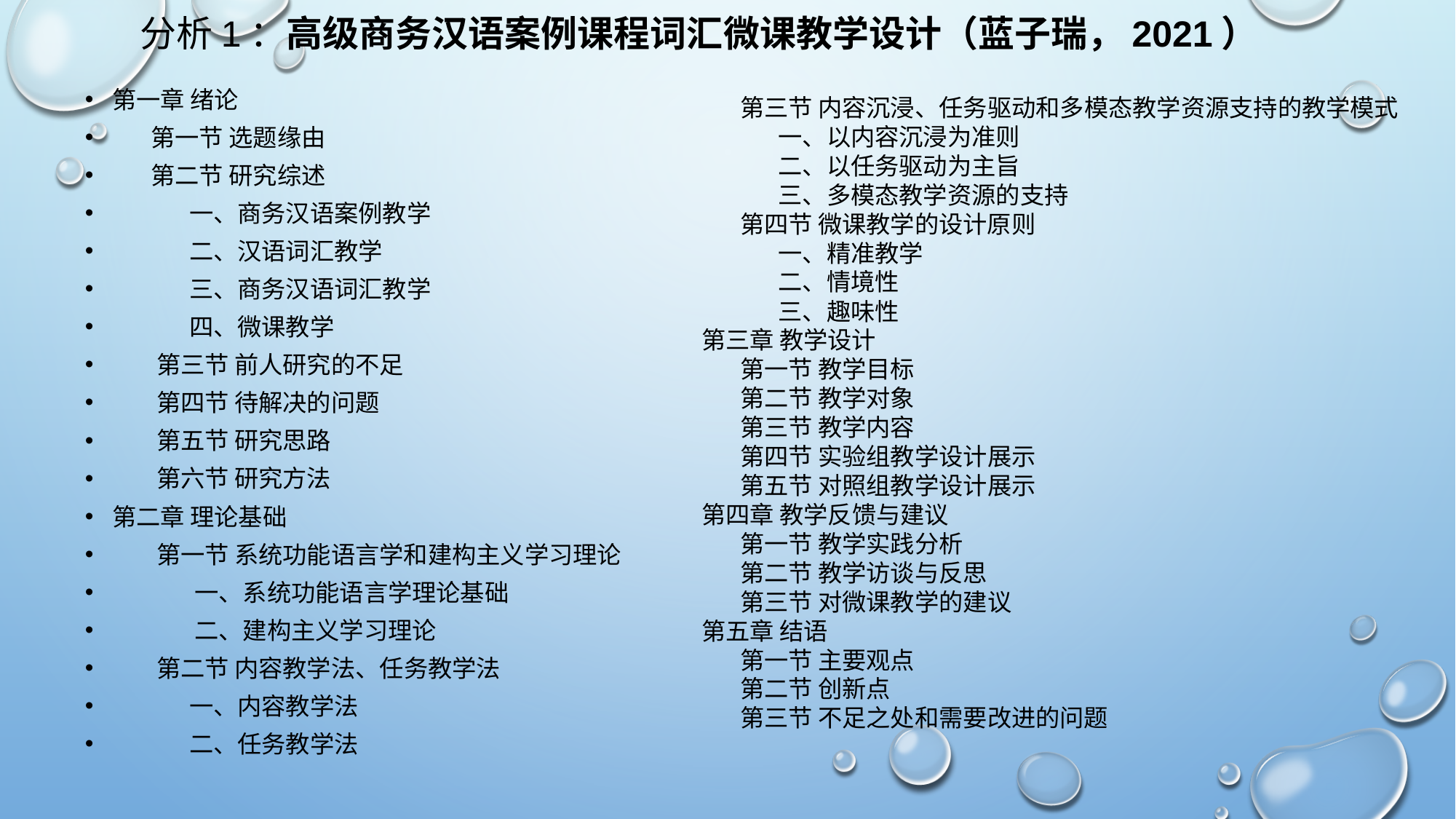

# 分析1：高级商务汉语案例课程词汇微课教学设计（蓝子瑞，2021）
第一章 绪论
      第一节 选题缘由
      第二节 研究综述
             一、商务汉语案例教学
             二、汉语词汇教学
             三、商务汉语词汇教学
             四、微课教学
       第三节 前人研究的不足
       第四节 待解决的问题
       第五节 研究思路
       第六节 研究方法
第二章 理论基础
       第一节 系统功能语言学和建构主义学习理论
              一、系统功能语言学理论基础
              二、建构主义学习理论
       第二节 内容教学法、任务教学法
             一、内容教学法
             二、任务教学法

      第三节 内容沉浸、任务驱动和多模态教学资源支持的教学模式
             一、以内容沉浸为准则
             二、以任务驱动为主旨
             三、多模态教学资源的支持
      第四节 微课教学的设计原则
             一、精准教学
             二、情境性
             三、趣味性
第三章 教学设计
      第一节 教学目标
      第二节 教学对象
      第三节 教学内容
      第四节 实验组教学设计展示
      第五节 对照组教学设计展示
第四章 教学反馈与建议
      第一节 教学实践分析
      第二节 教学访谈与反思
      第三节 对微课教学的建议
第五章 结语
      第一节 主要观点
      第二节 创新点
      第三节 不足之处和需要改进的问题